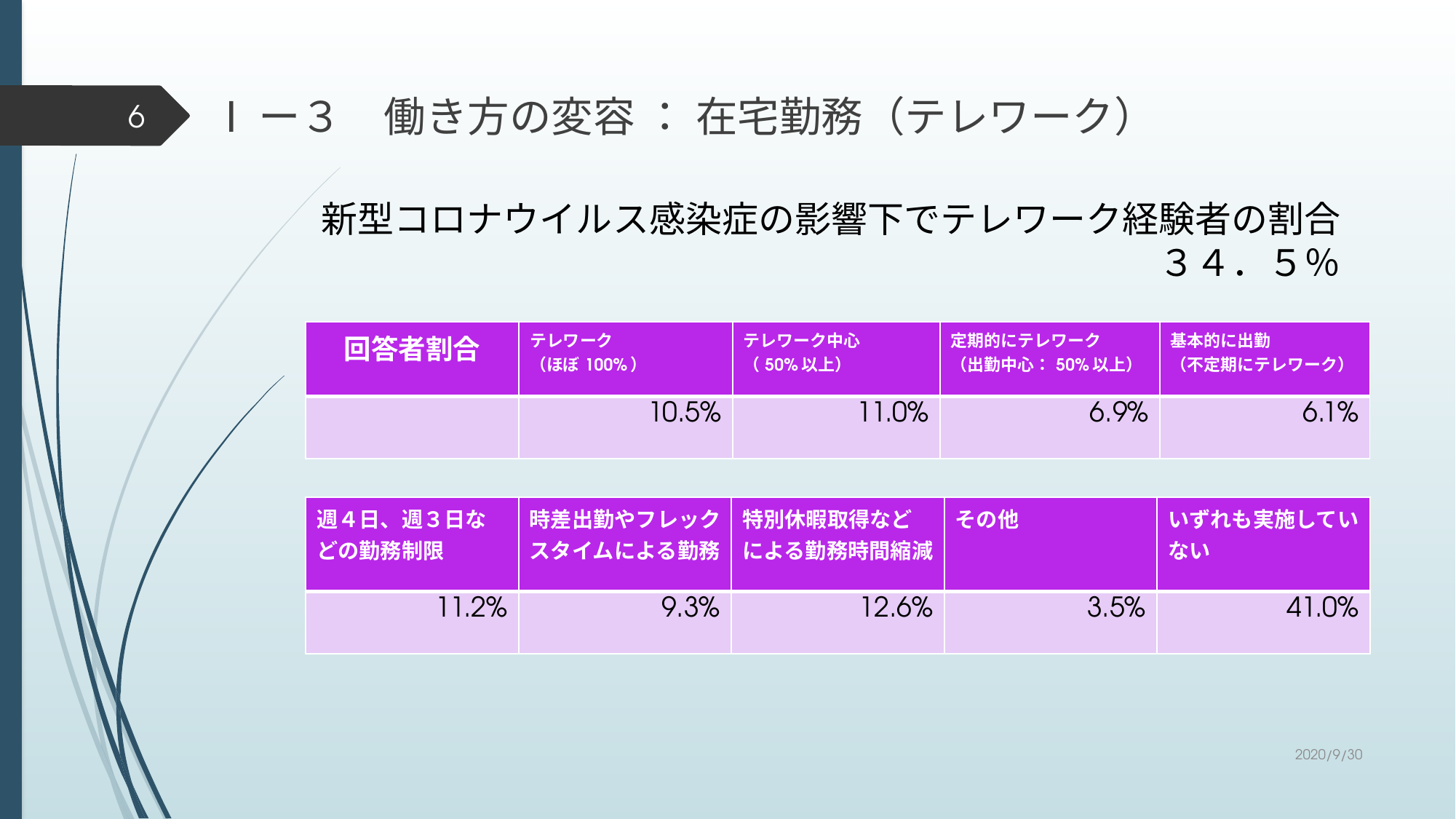

Ⅰー３　働き方の変容 ： 在宅勤務（テレワーク）

6
新型コロナウイルス感染症の影響下でテレワーク経験者の割合
　　　　　　　　　　　　　　　　　　　　　　　３４．５％
| 回答者割合 | テレワーク （ほぼ100%） | テレワーク中心 （50%以上） | 定期的にテレワーク （出勤中心：50%以上） | 基本的に出勤 （不定期にテレワーク） |
| --- | --- | --- | --- | --- |
|  | 10.5% | 11.0% | 6.9% | 6.1% |
| 週４日、週３日などの勤務制限 | 時差出勤やフレックスタイムによる勤務 | 特別休暇取得などによる勤務時間縮減 | その他 | いずれも実施していない |
| --- | --- | --- | --- | --- |
| 11.2% | 9.3% | 12.6% | 3.5% | 41.0% |
2020/9/30